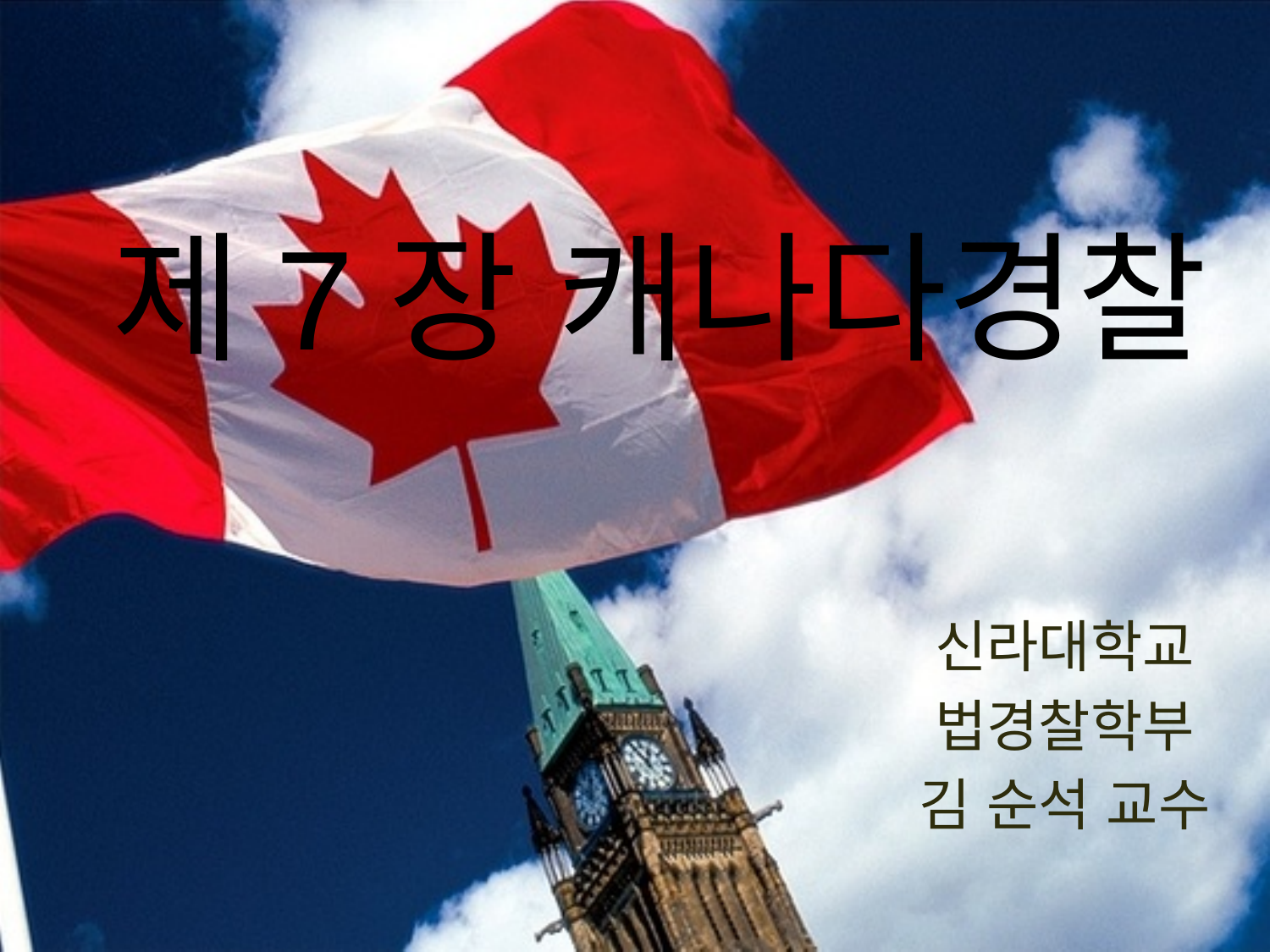

# 제7장 캐나다경찰
신라대학교
법경찰학부
김 순석 교수